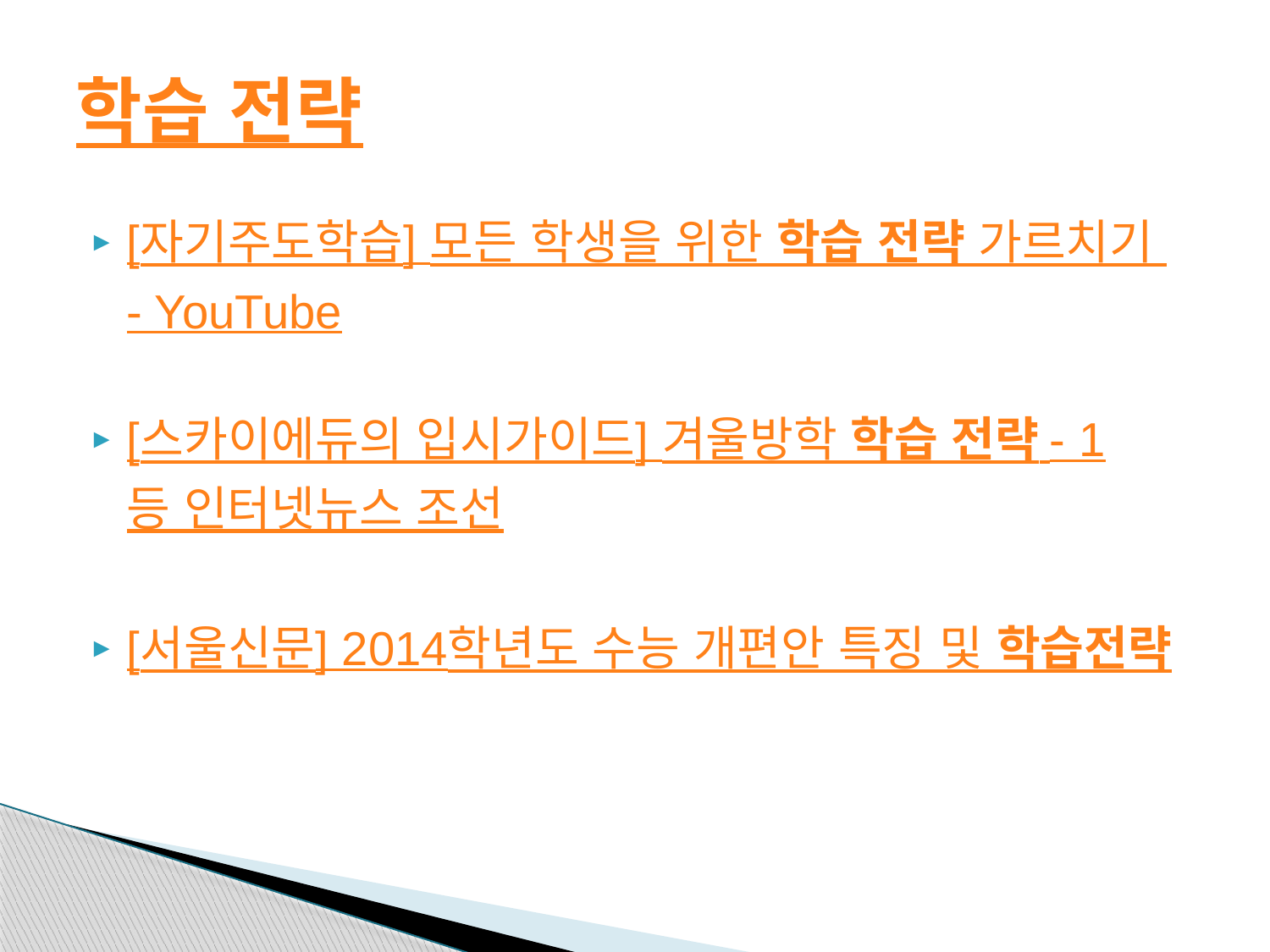

# 학습 전략
[자기주도학습] 모든 학생을 위한 학습 전략 가르치기 - YouTube

[스카이에듀의 입시가이드] 겨울방학 학습 전략 - 1등 인터넷뉴스 조선

[서울신문] 2014학년도 수능 개편안 특징 및 학습전략